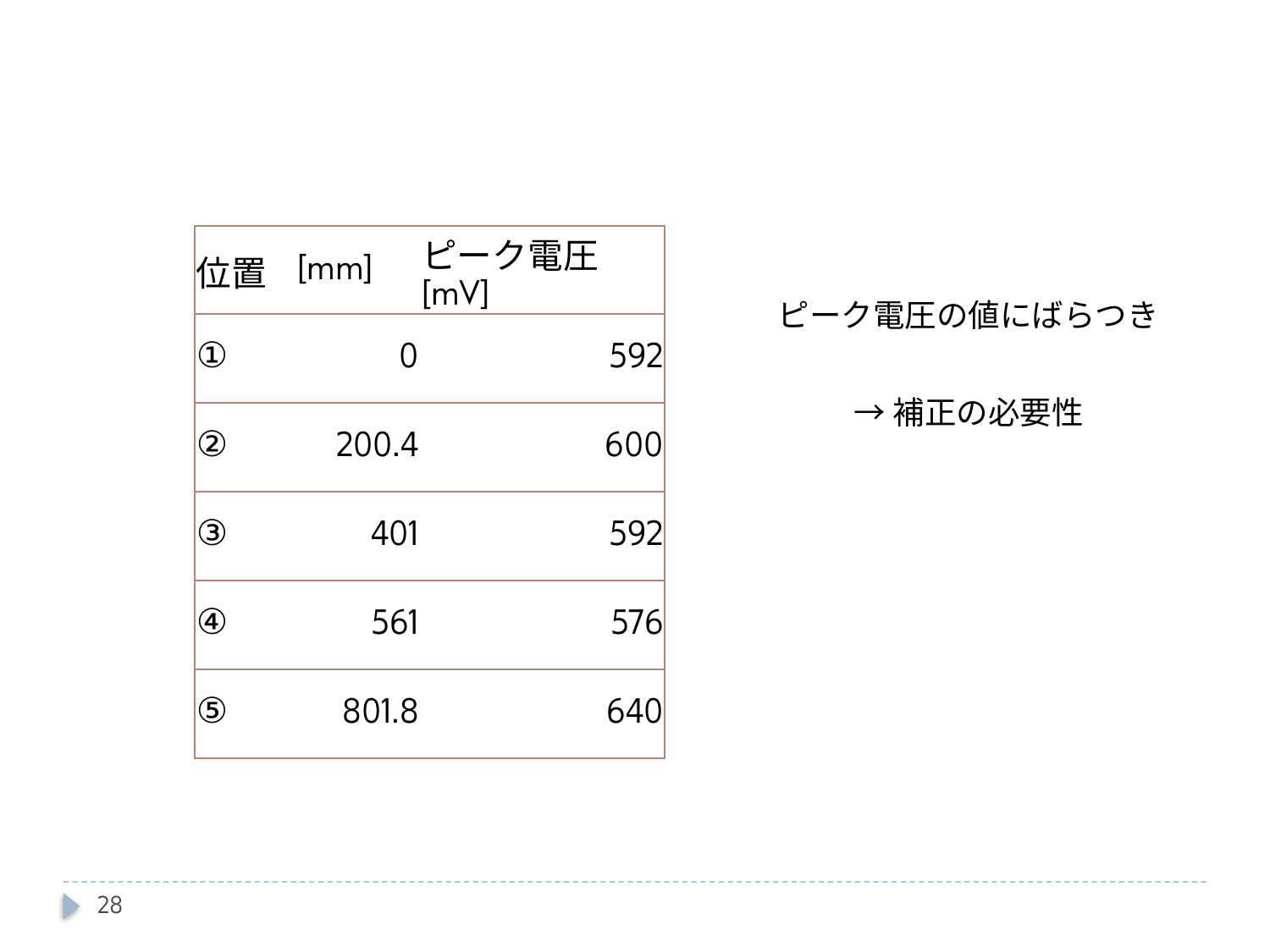

| 位置 | [mm] | ピーク電圧[mV] |
| --- | --- | --- |
| ① | 0 | 592 |
| ② | 200.4 | 600 |
| ③ | 401 | 592 |
| ④ | 561 | 576 |
| ⑤ | 801.8 | 640 |
ピーク電圧の値にばらつき
→補正の必要性
28